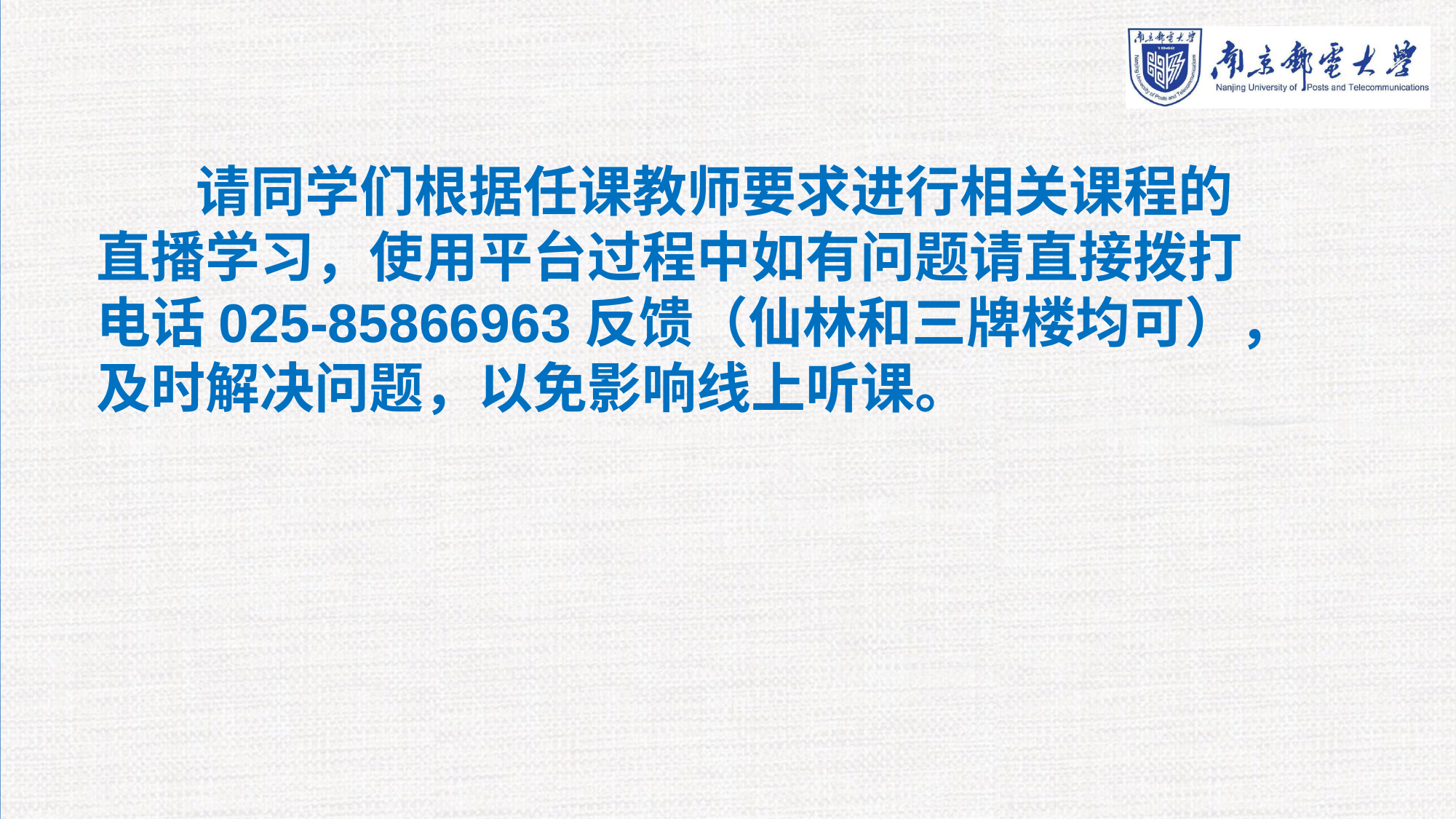

请同学们根据任课教师要求进行相关课程的直播学习，使用平台过程中如有问题请直接拨打电话025-85866963反馈（仙林和三牌楼均可），及时解决问题，以免影响线上听课。